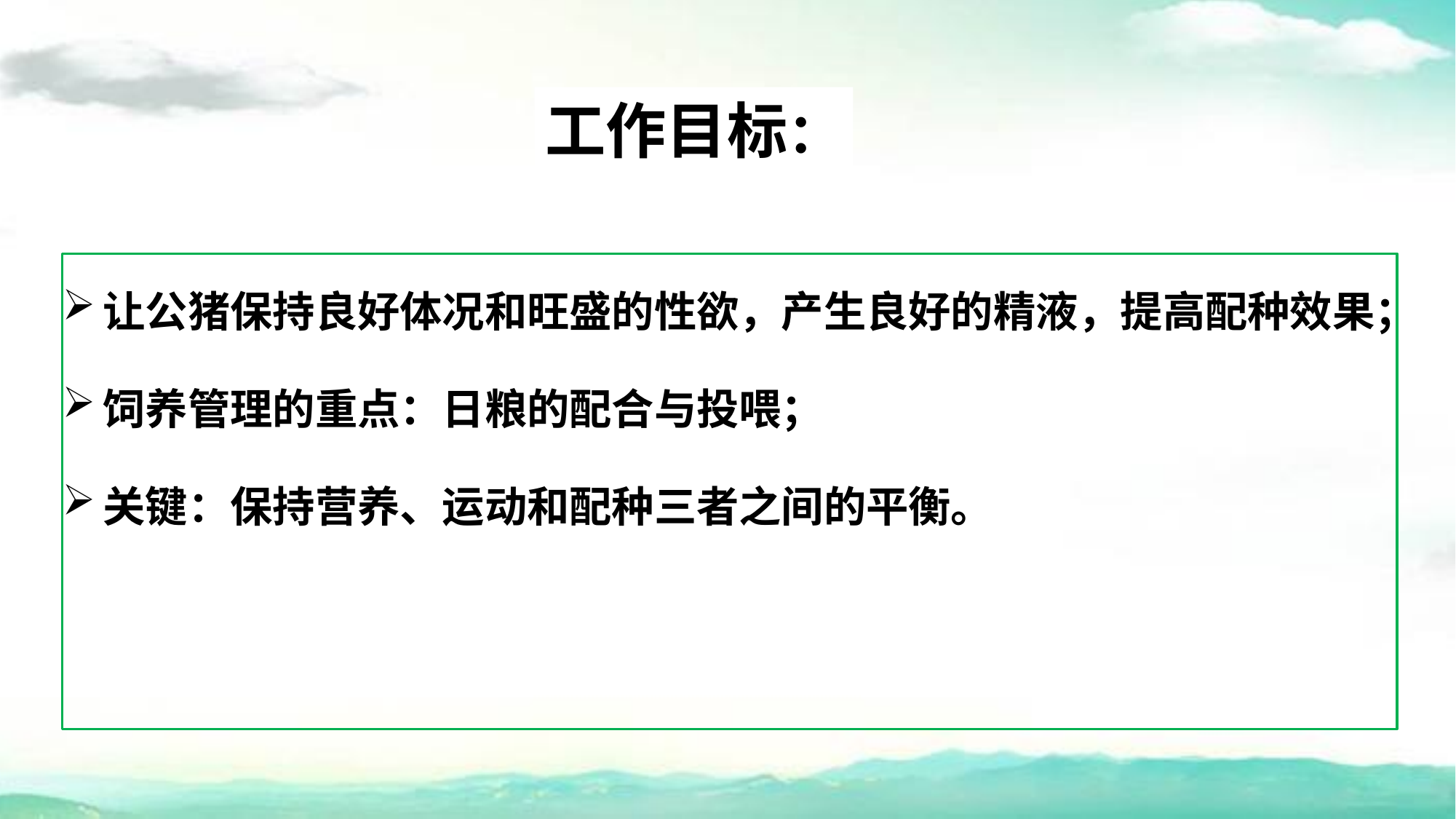

工作目标：
让公猪保持良好体况和旺盛的性欲，产生良好的精液，提高配种效果；
饲养管理的重点：日粮的配合与投喂；
关键：保持营养、运动和配种三者之间的平衡。